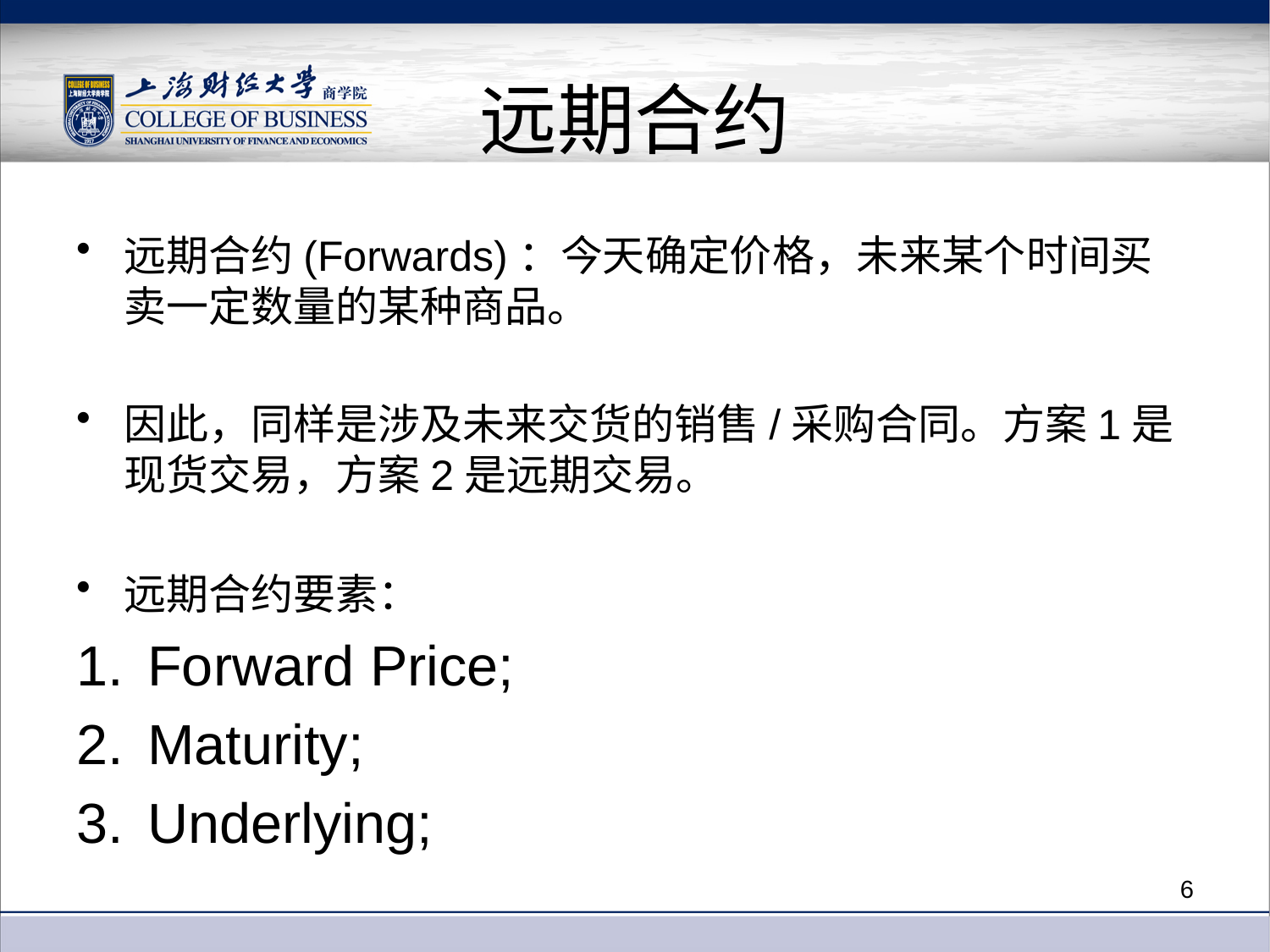

# 远期合约
远期合约(Forwards)：今天确定价格，未来某个时间买卖一定数量的某种商品。

因此，同样是涉及未来交货的销售/采购合同。方案1是现货交易，方案2是远期交易。

远期合约要素：
Forward Price;
Maturity;
Underlying;
6